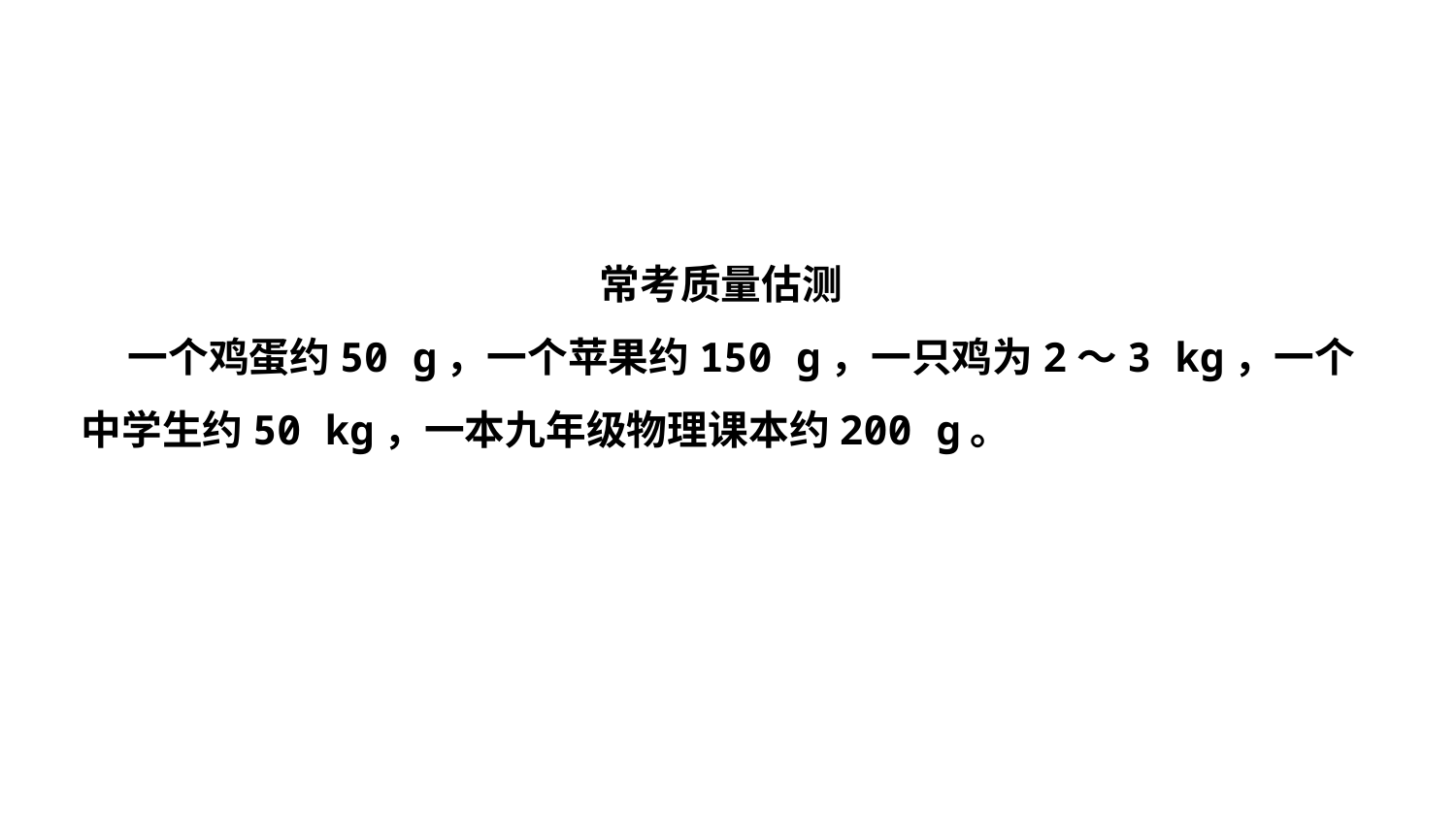

常考质量估测
    一个鸡蛋约50 g，一个苹果约150 g，一只鸡为2～3 kg，一个中学生约50 kg，一本九年级物理课本约200 g。